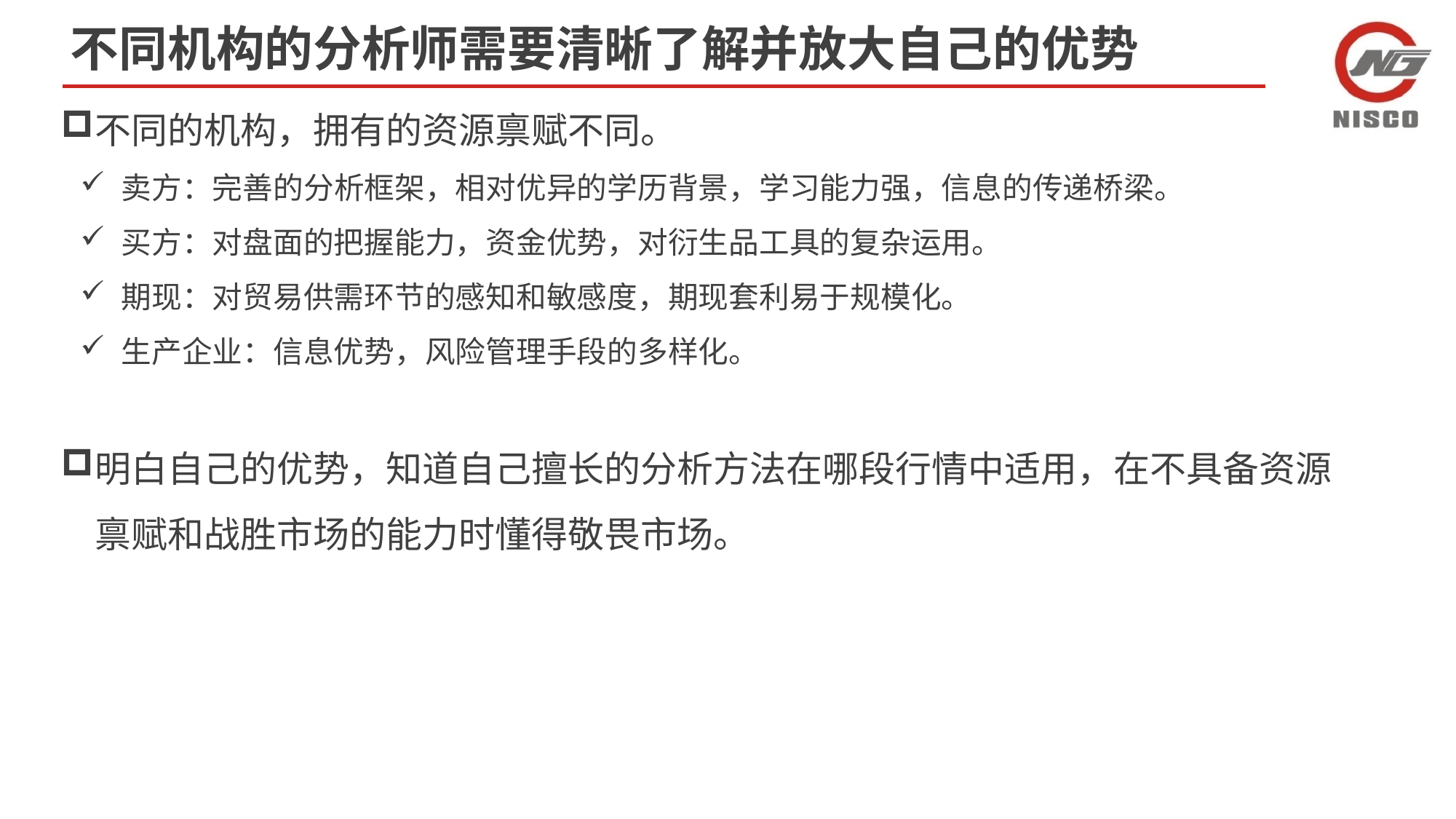

不同机构的分析师需要清晰了解并放大自己的优势
不同的机构，拥有的资源禀赋不同。
卖方：完善的分析框架，相对优异的学历背景，学习能力强，信息的传递桥梁。
买方：对盘面的把握能力，资金优势，对衍生品工具的复杂运用。
期现：对贸易供需环节的感知和敏感度，期现套利易于规模化。
生产企业：信息优势，风险管理手段的多样化。

明白自己的优势，知道自己擅长的分析方法在哪段行情中适用，在不具备资源禀赋和战胜市场的能力时懂得敬畏市场。